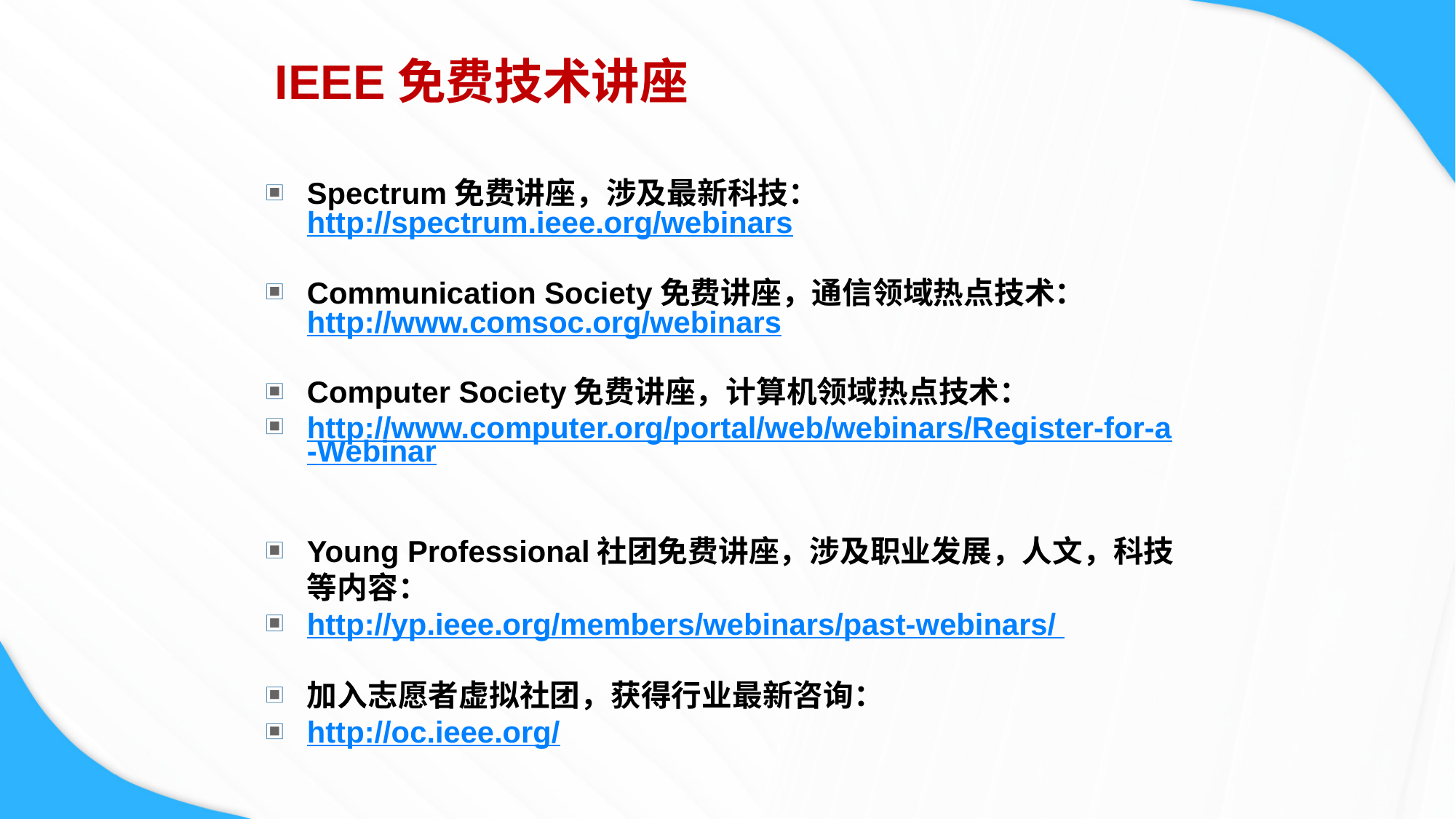

# IEEE免费技术讲座
Spectrum免费讲座，涉及最新科技：http://spectrum.ieee.org/webinars

Communication Society免费讲座，通信领域热点技术：http://www.comsoc.org/webinars

Computer Society免费讲座，计算机领域热点技术：
http://www.computer.org/portal/web/webinars/Register-for-a-Webinar

Young Professional社团免费讲座，涉及职业发展，人文，科技等内容：
http://yp.ieee.org/members/webinars/past-webinars/

加入志愿者虚拟社团，获得行业最新咨询：
http://oc.ieee.org/